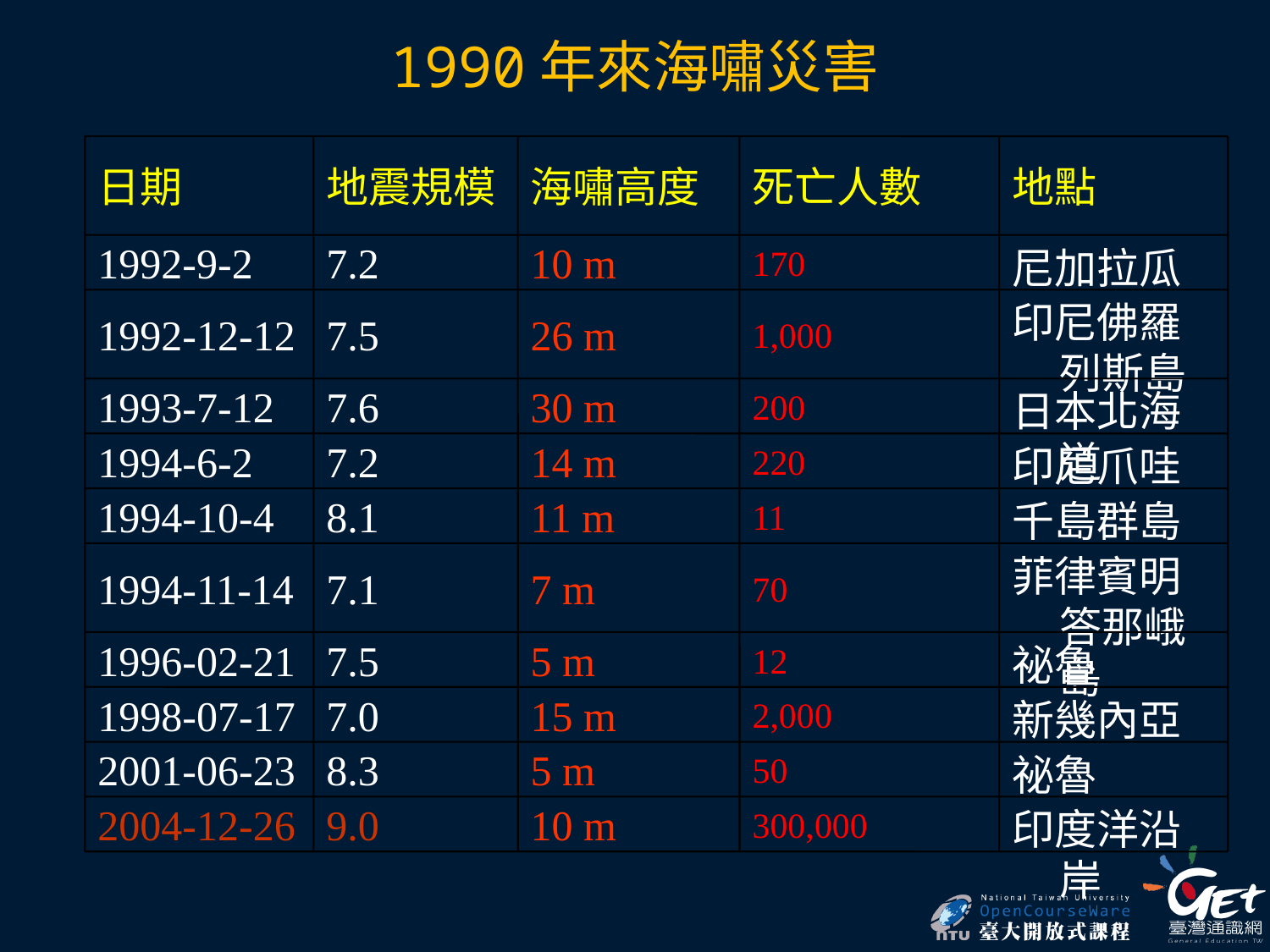

1990年來海嘯災害
日期

地震規模

海嘯高度

死亡人數

地點

1992-9-2

7.2
10 m
170
尼加拉瓜
1992-12-12

7.5
26 m
1,000
印尼佛羅列斯島
1993-7-12

7.6
30 m
200
日本北海道
1994-6-2

7.2
14 m
220
印尼爪哇
1994-10-4

8.1
11 m
11
千島群島
1994-11-14

7.1
7 m
70
菲律賓明答那峨島
1996-02-21

7.5
5 m
12
祕魯
1998-07-17

7.0
15 m
2,000
新幾內亞
2001-06-23

8.3
5 m
50
祕魯
2004-12-26

9.0
10 m
300,000
印度洋沿岸